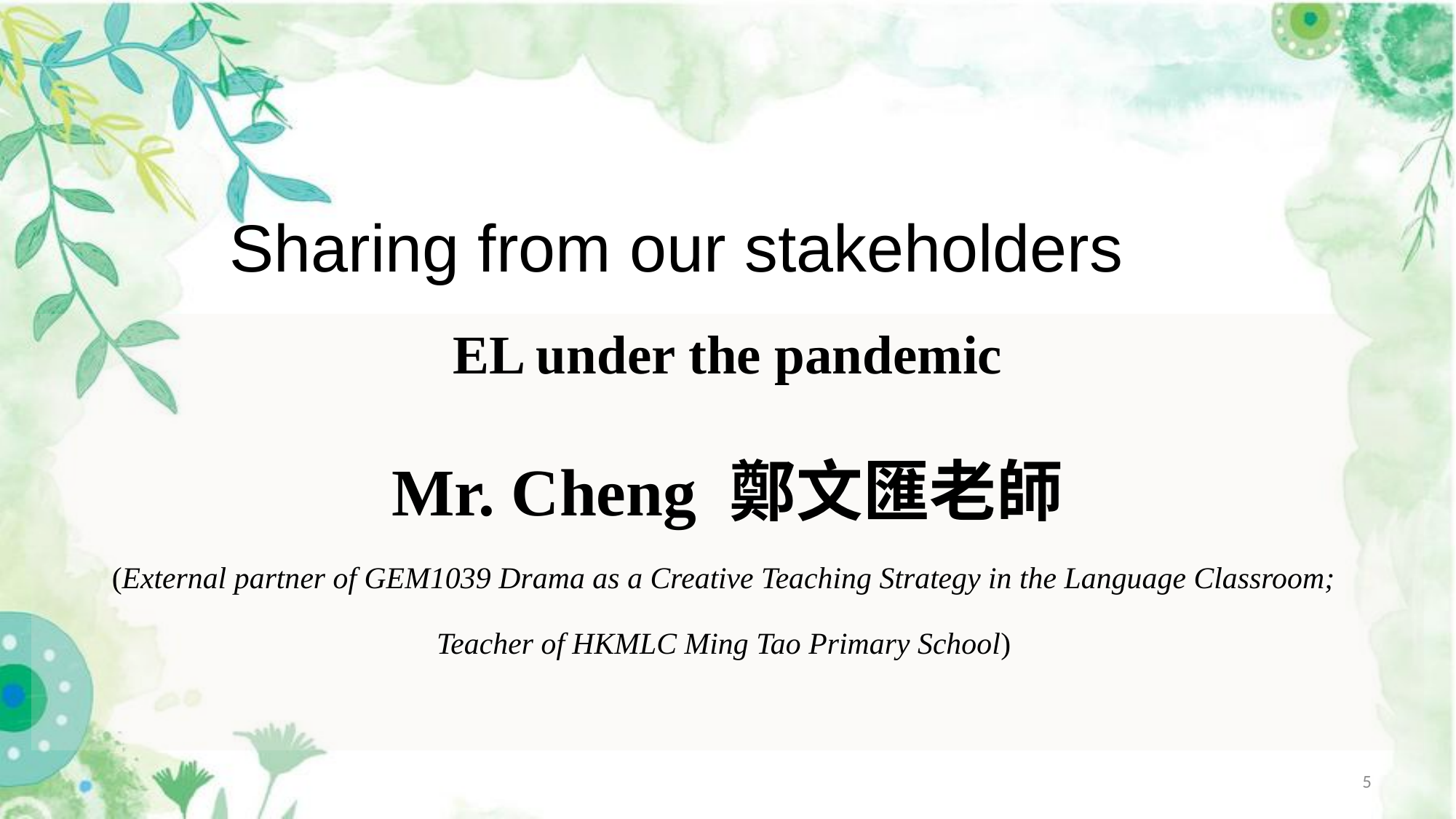

# Sharing from our stakeholders
EL under the pandemic
Mr. Cheng 鄭文匯老師
(External partner of GEM1039 Drama as a Creative Teaching Strategy in the Language Classroom;
Teacher of HKMLC Ming Tao Primary School)
5